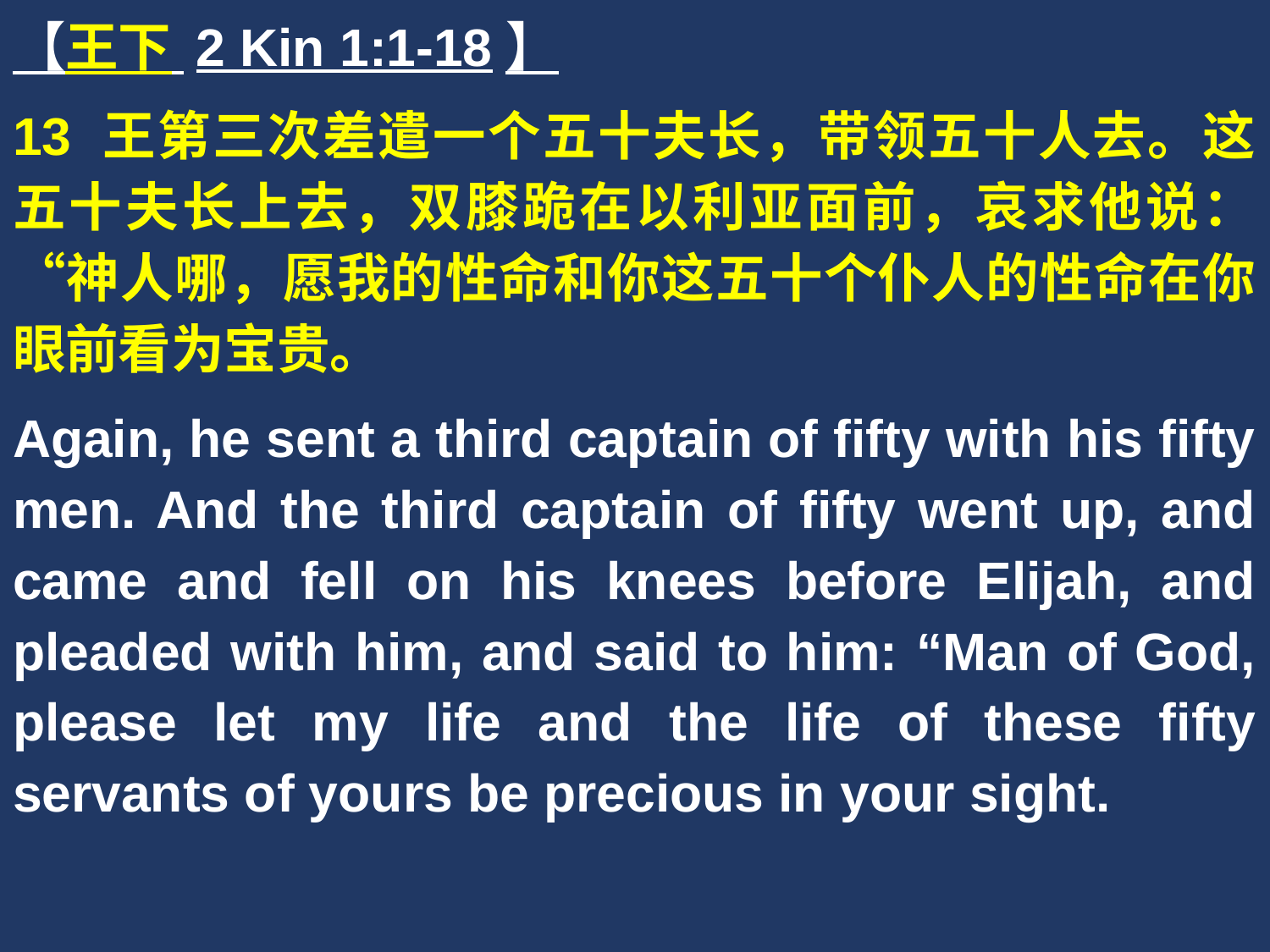

【王下 2 Kin 1:1-18】
13 王第三次差遣一个五十夫长，带领五十人去。这五十夫长上去，双膝跪在以利亚面前，哀求他说：“神人哪，愿我的性命和你这五十个仆人的性命在你眼前看为宝贵。
Again, he sent a third captain of fifty with his fifty men. And the third captain of fifty went up, and came and fell on his knees before Elijah, and pleaded with him, and said to him: “Man of God, please let my life and the life of these fifty servants of yours be precious in your sight.